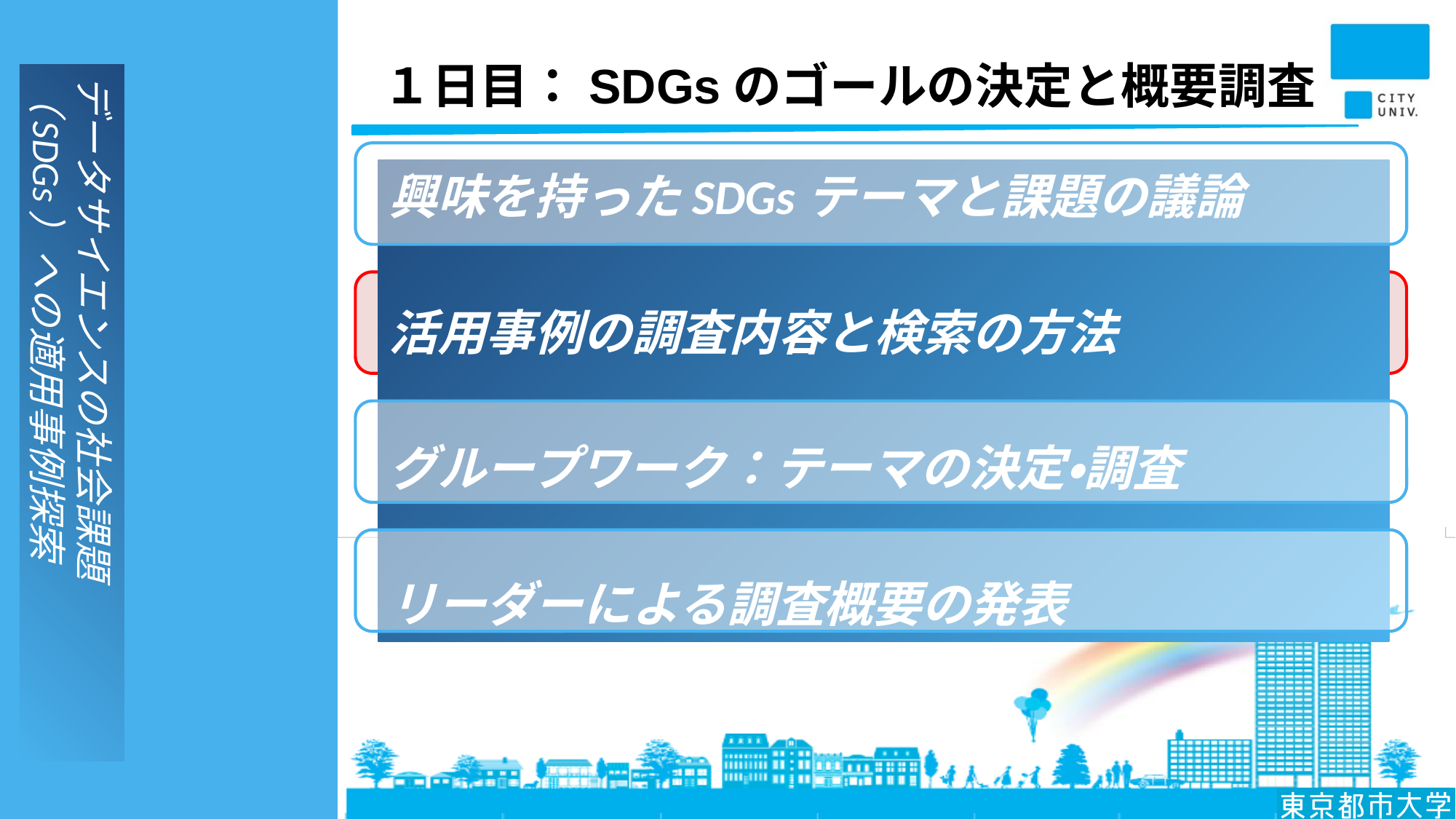

# １日目：SDGsのゴールの決定と概要調査

興味を持ったSDGsテーマと課題の議論

活用事例の調査内容と検索の方法

グループワーク：テーマの決定・調査

リーダーによる調査概要の発表

データサイエンスの社会課題（SDGs）への適用事例探索